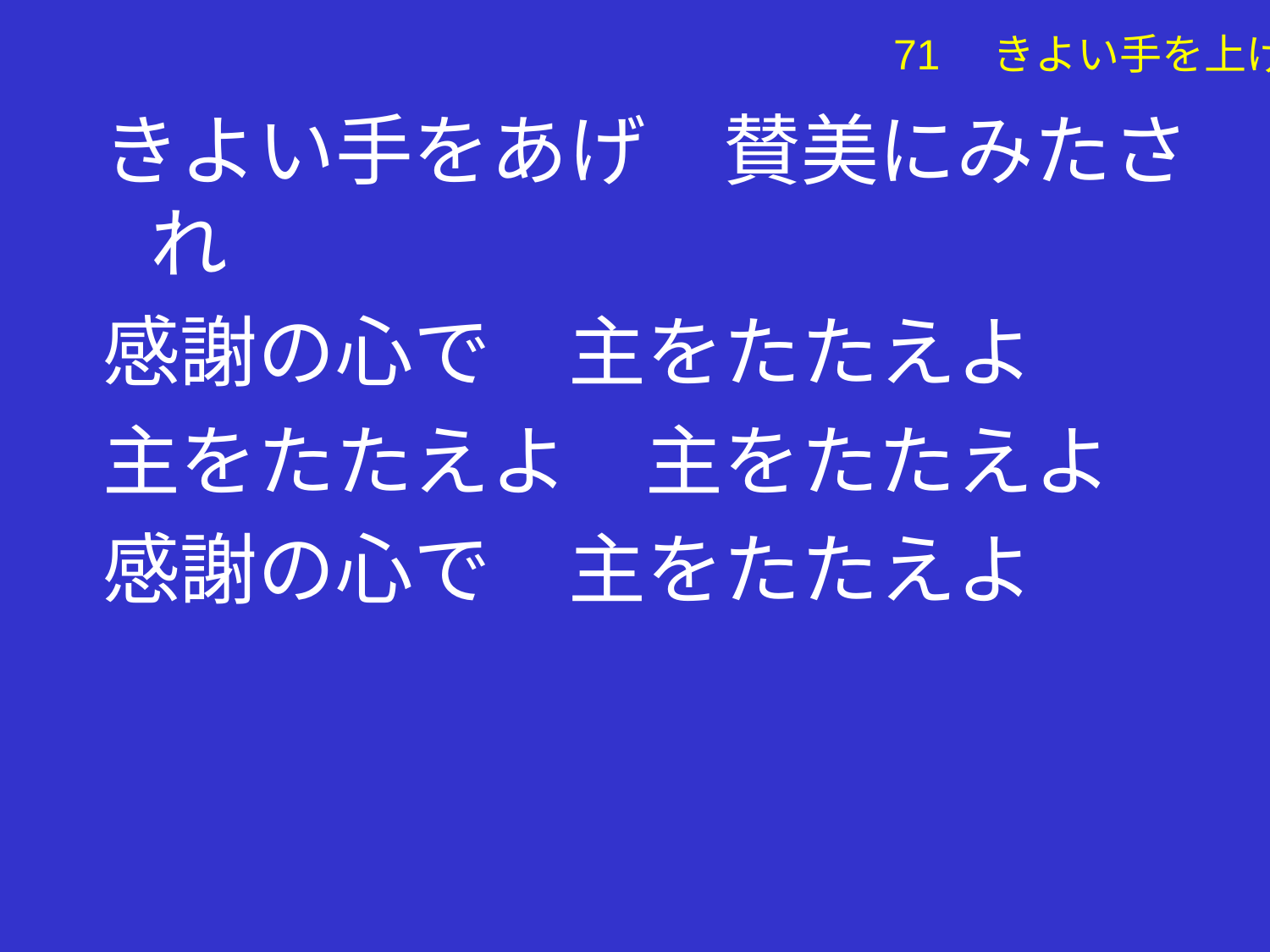

きよい手をあげ　賛美にみたされ
感謝の心で　主をたたえよ
主をたたえよ　主をたたえよ
感謝の心で　主をたたえよ
# 71　きよい手を上げ